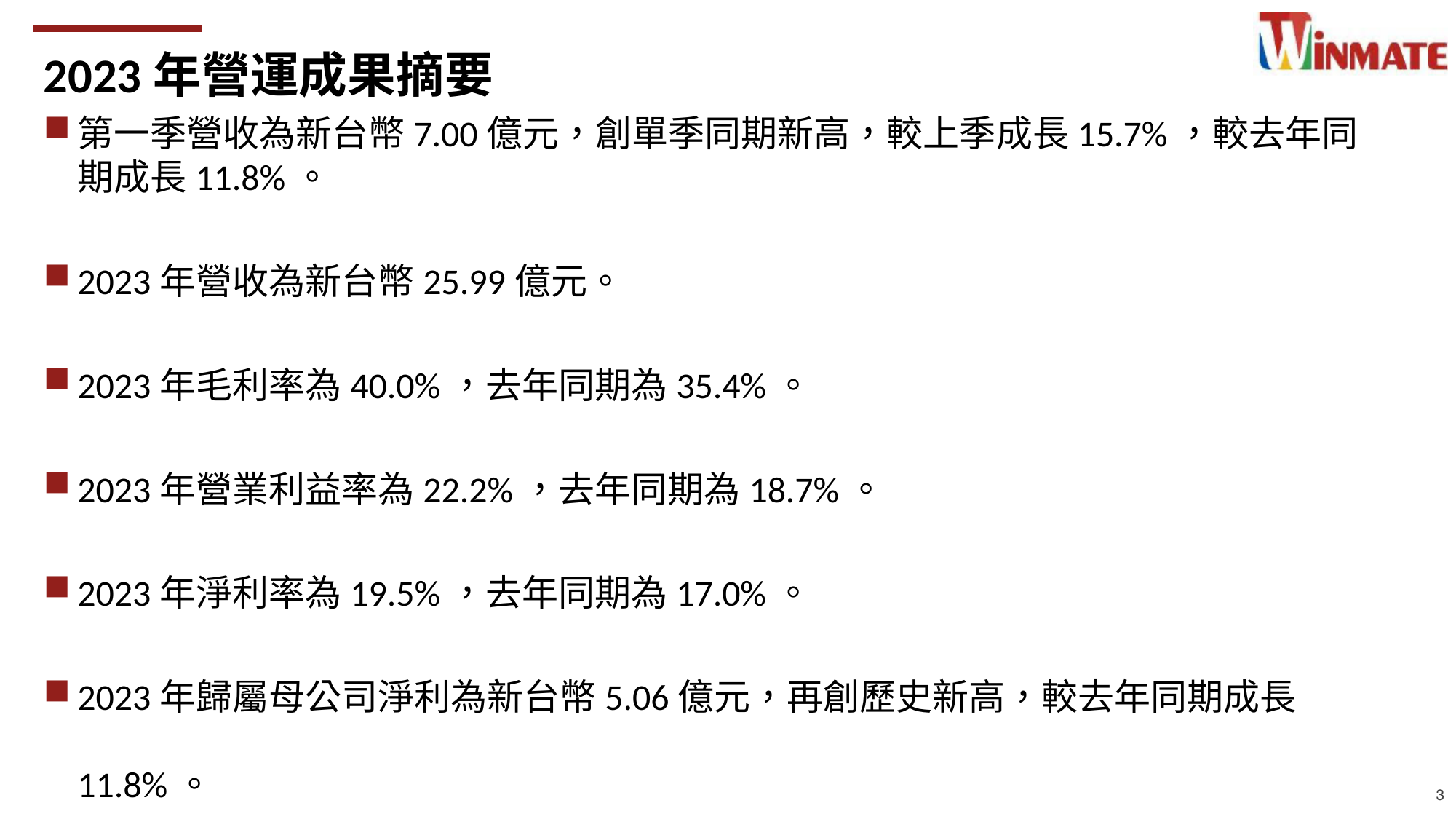

2023年營運成果摘要
第一季營收為新台幣7.00億元，創單季同期新高，較上季成長15.7%，較去年同期成長11.8%。
2023年營收為新台幣25.99億元。
2023年毛利率為40.0%，去年同期為35.4%。
2023年營業利益率為22.2%，去年同期為18.7%。
2023年淨利率為19.5%，去年同期為17.0%。
2023年歸屬母公司淨利為新台幣5.06億元，再創歷史新高，較去年同期成長11.8%。
2023年每股盈餘新台幣6.62元。

3